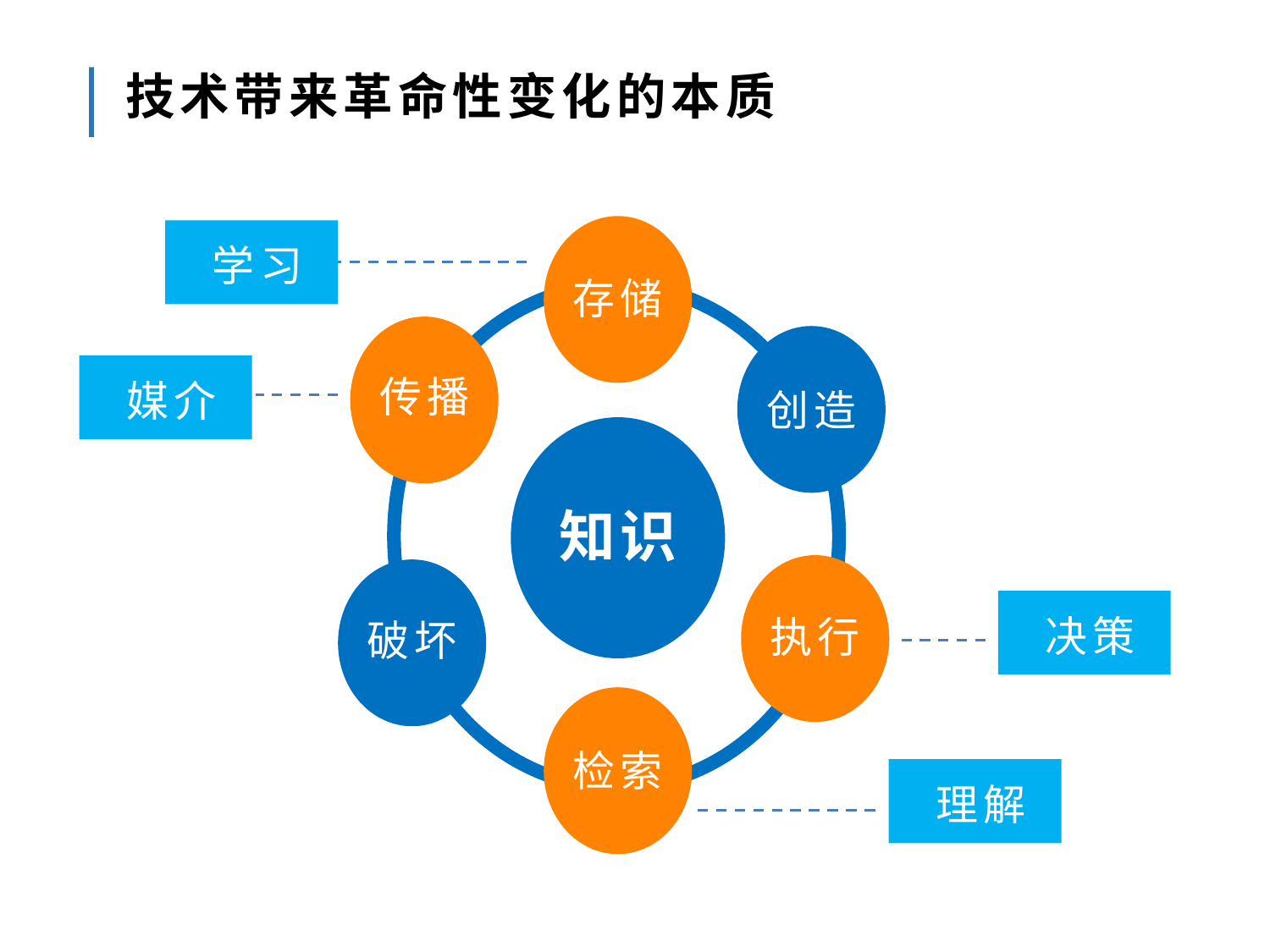

技术带来革命性变化的本质

学习
存储

传播
媒介
创造

知识

决策
执行
破坏

检索

理解